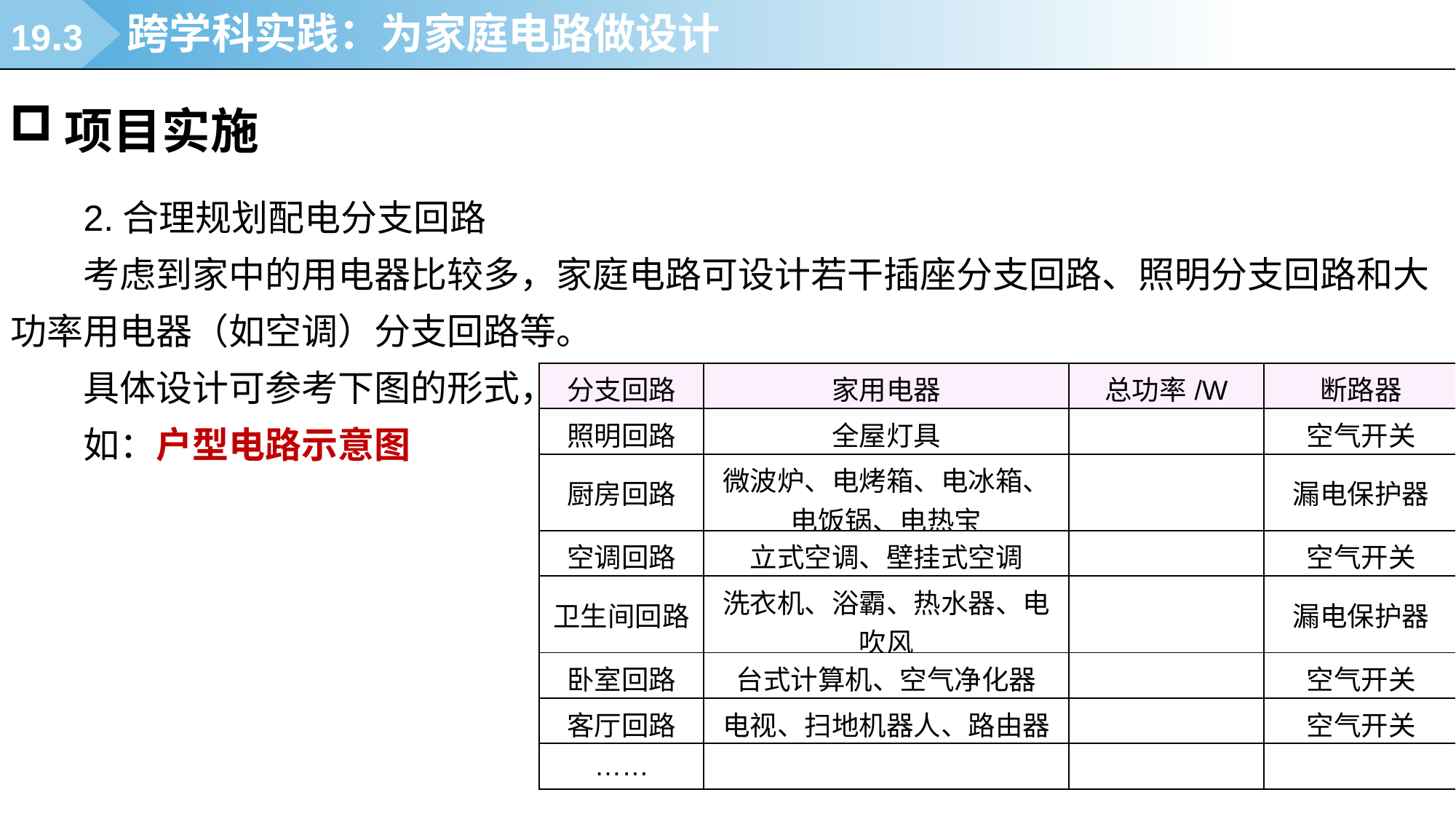

19.3
跨学科实践：为家庭电路做设计
项目实施
2.合理规划配电分支回路
考虑到家中的用电器比较多，家庭电路可设计若干插座分支回路、照明分支回路和大功率用电器（如空调）分支回路等。
具体设计可参考下图的形式，
如：户型电路示意图
| 分支回路 | 家用电器 | 总功率/W | 断路器 |
| --- | --- | --- | --- |
| 照明回路 | 全屋灯具 |  | 空气开关 |
| 厨房回路 | 微波炉、电烤箱、电冰箱、电饭锅、电热宝 |  | 漏电保护器 |
| 空调回路 | 立式空调、壁挂式空调 |  | 空气开关 |
| 卫生间回路 | 洗衣机、浴霸、热水器、电吹风 |  | 漏电保护器 |
| 卧室回路 | 台式计算机、空气净化器 |  | 空气开关 |
| 客厅回路 | 电视、扫地机器人、路由器 |  | 空气开关 |
| …… |  |  |  |